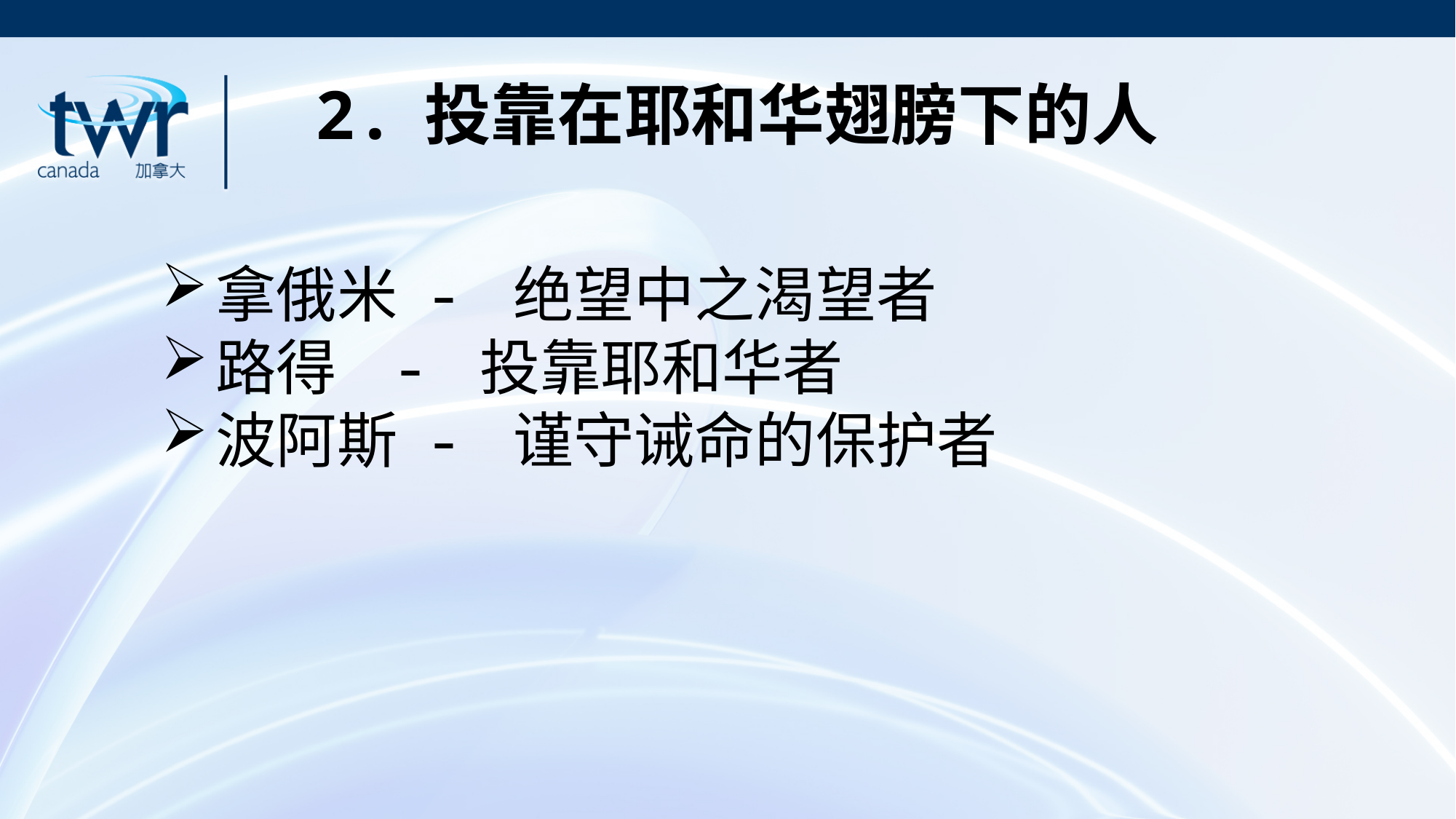

2.	投靠在耶和华翅膀下的人
拿俄米 - 绝望中之渴望者
路得   - 投靠耶和华者
波阿斯 - 谨守诫命的保护者